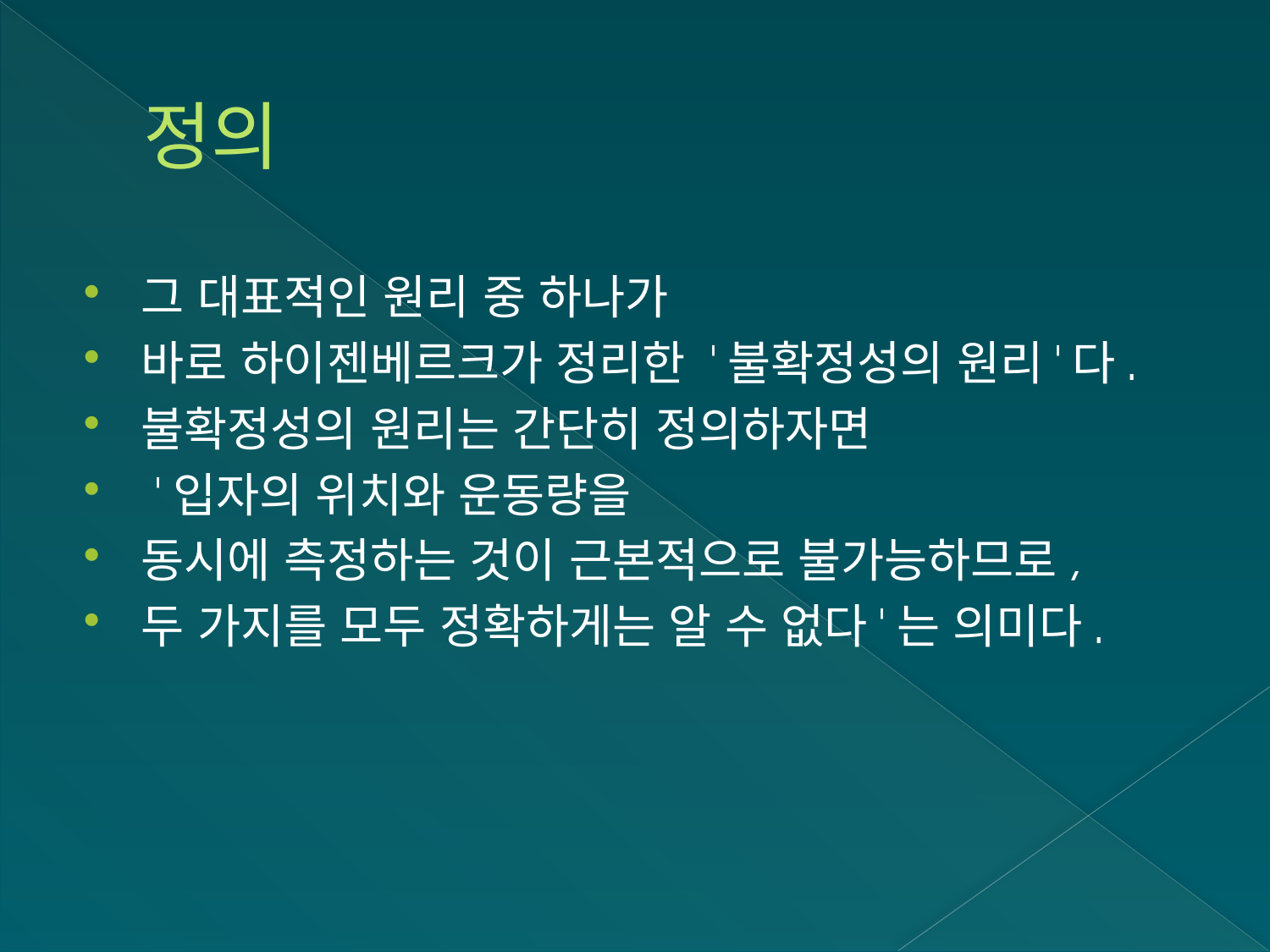

# 정의
그 대표적인 원리 중 하나가
바로 하이젠베르크가 정리한 '불확정성의 원리'다.
불확정성의 원리는 간단히 정의하자면
 '입자의 위치와 운동량을
동시에 측정하는 것이 근본적으로 불가능하므로,
두 가지를 모두 정확하게는 알 수 없다'는 의미다.